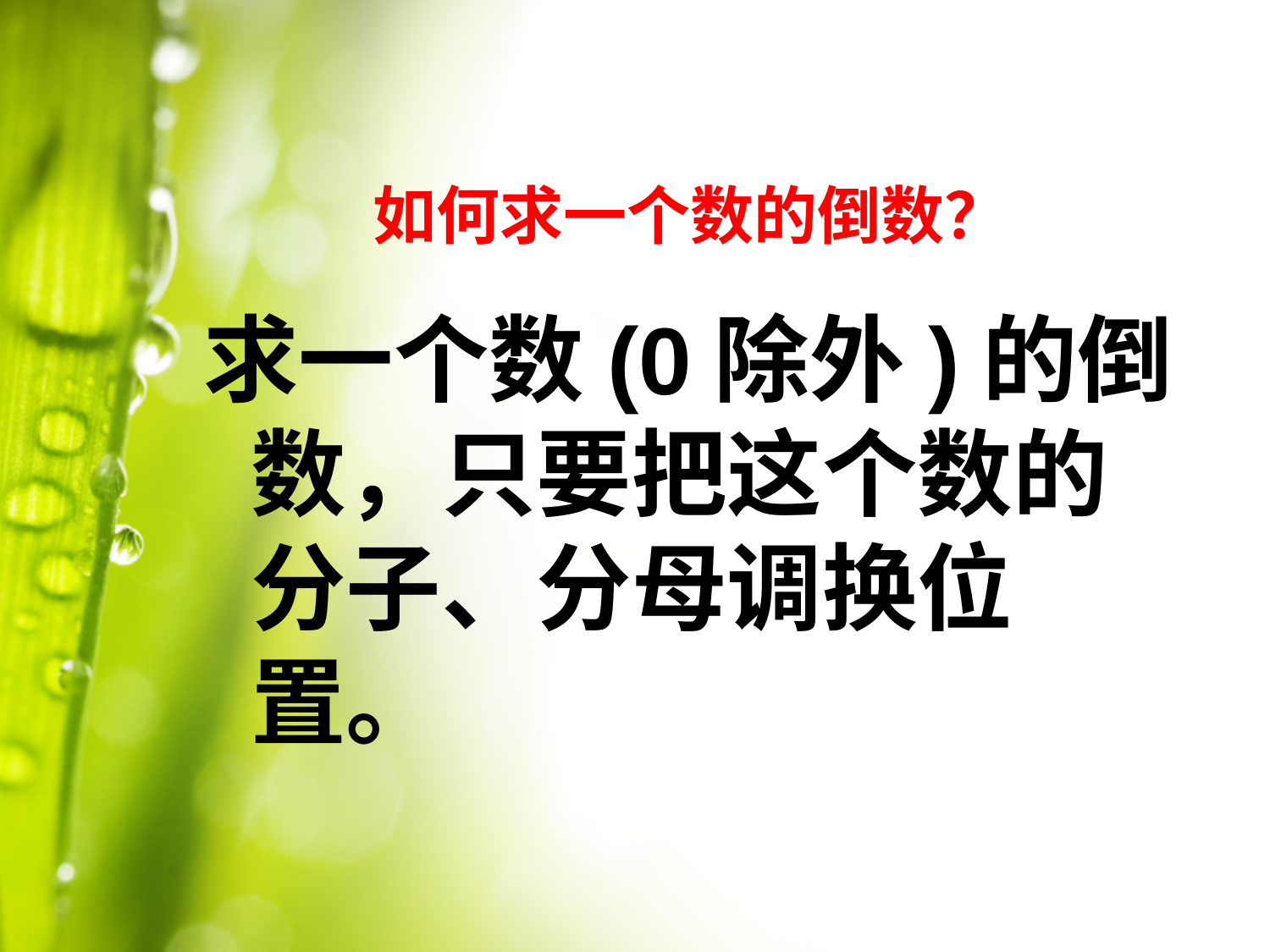

如何求一个数的倒数？
求一个数(0除外)的倒数，只要把这个数的分子、分母调换位置。